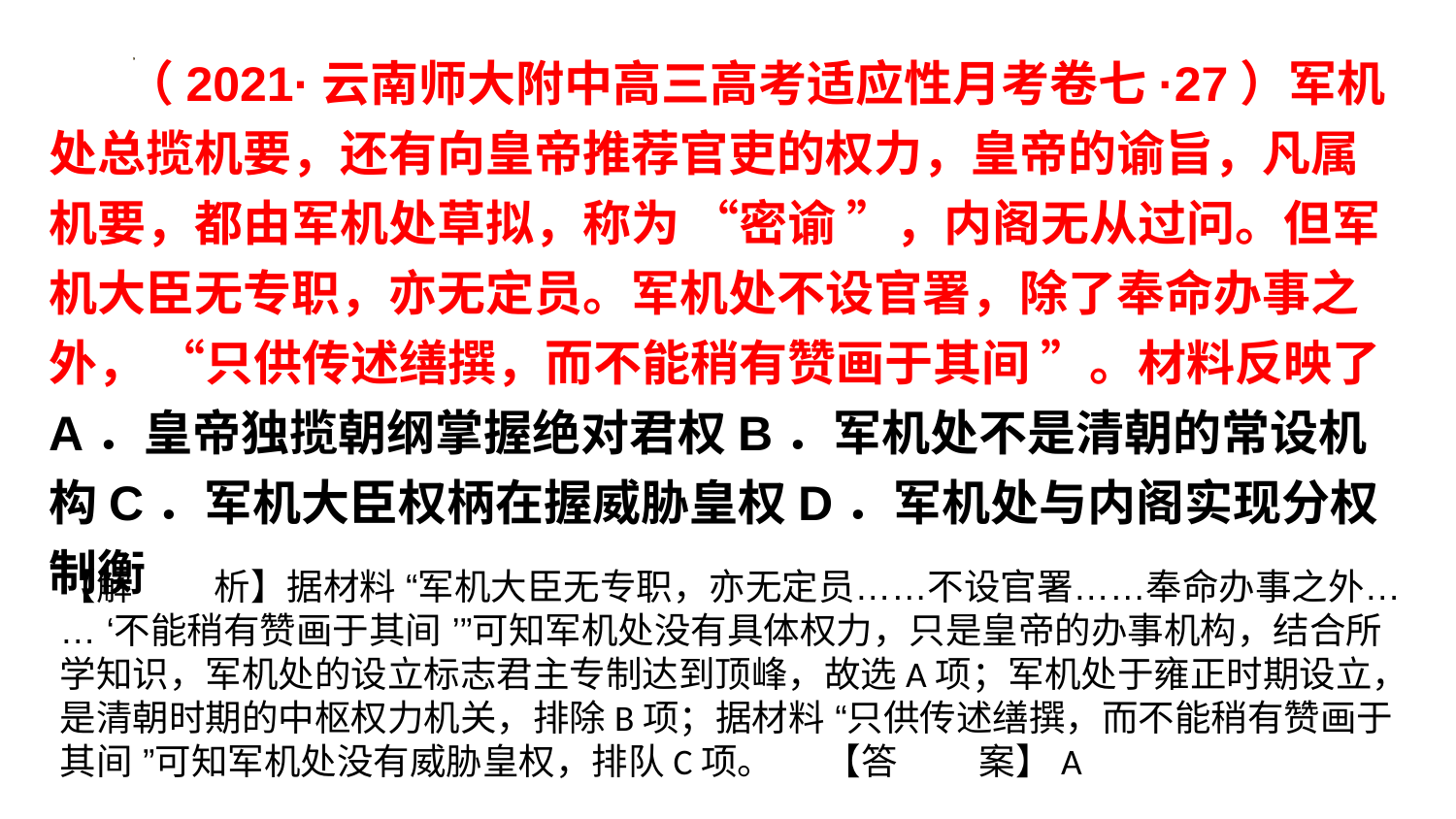

（2021·云南师大附中高三高考适应性月考卷七·27）军机处总揽机要，还有向皇帝推荐官吏的权力，皇帝的谕旨，凡属机要，都由军机处草拟，称为 “密谕 ”，内阁无从过问。但军机大臣无专职，亦无定员。军机处不设官署，除了奉命办事之 外， “只供传述缮撰，而不能稍有赞画于其间 ”。材料反映了
A．皇帝独揽朝纲掌握绝对君权B．军机处不是清朝的常设机构C．军机大臣权柄在握威胁皇权D．军机处与内阁实现分权制衡
【解        析】据材料 “军机大臣无专职，亦无定员……不设官署……奉命办事之外…… ‘不能稍有赞画于其间 ’”可知军机处没有具体权力，只是皇帝的办事机构，结合所学知识，军机处的设立标志君主专制达到顶峰，故选A项；军机处于雍正时期设立，是清朝时期的中枢权力机关，排除B项；据材料 “只供传述缮撰，而不能稍有赞画于其间 ”可知军机处没有威胁皇权，排队C项。     【答        案】A